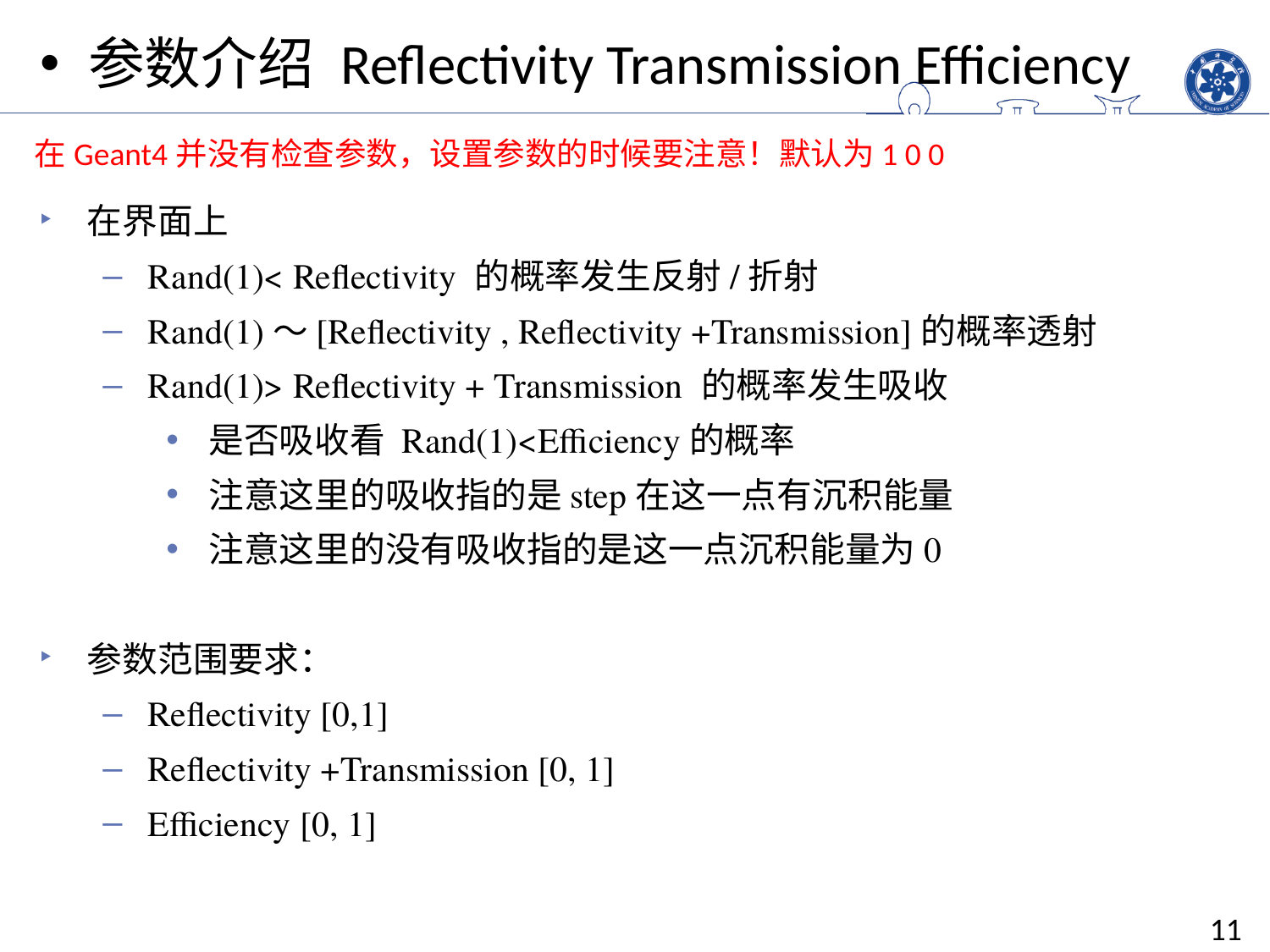

参数介绍 Reflectivity Transmission Efficiency
在Geant4并没有检查参数，设置参数的时候要注意！默认为1 0 0

在界面上
Rand(1)< Reflectivity 的概率发生反射/折射
Rand(1)～[Reflectivity , Reflectivity +Transmission]的概率透射
Rand(1)> Reflectivity + Transmission 的概率发生吸收
是否吸收看 Rand(1)<Efficiency的概率
注意这里的吸收指的是step在这一点有沉积能量
注意这里的没有吸收指的是这一点沉积能量为0

参数范围要求：
Reflectivity [0,1]
Reflectivity +Transmission [0, 1]
Efficiency [0, 1]

11